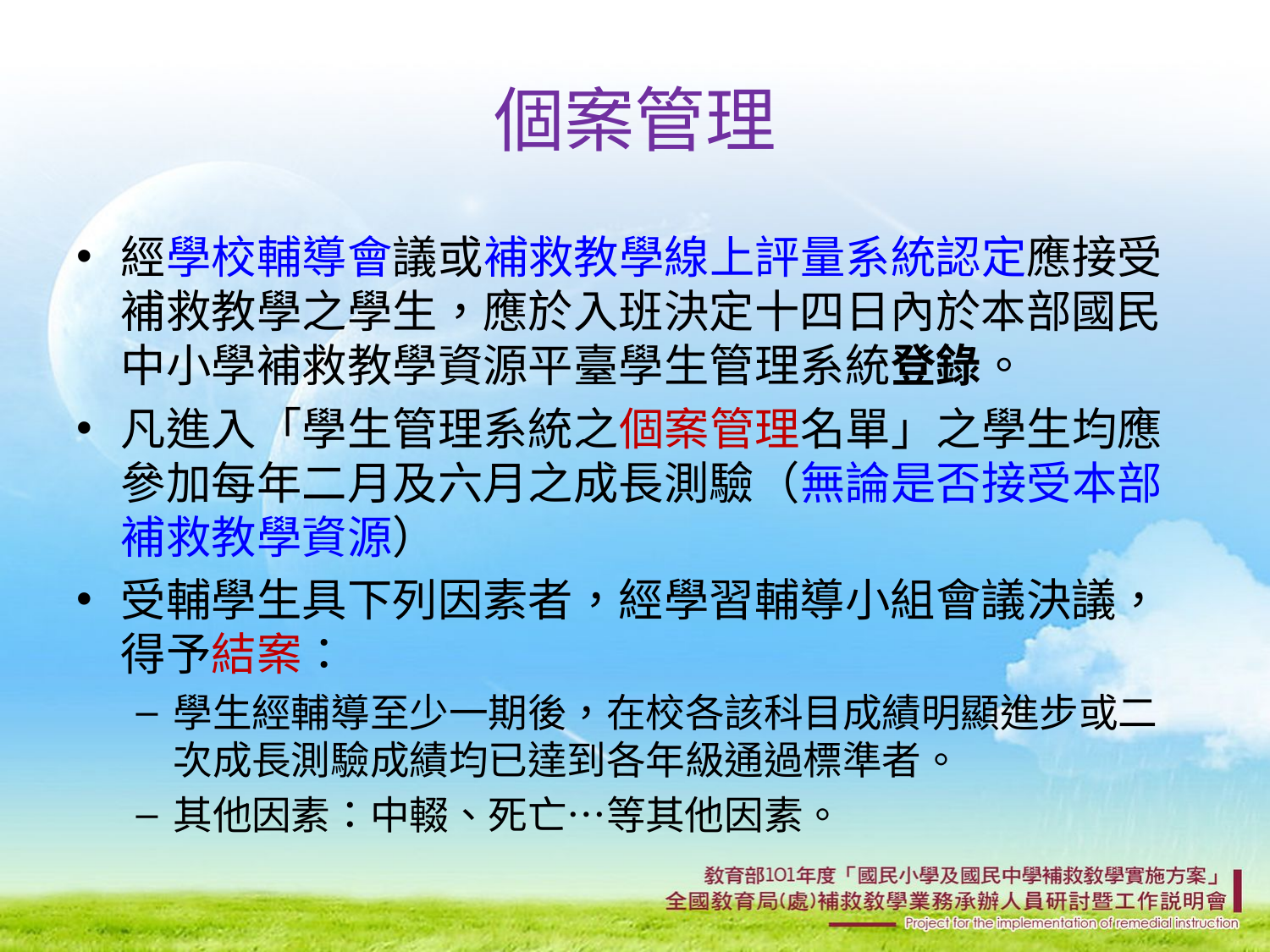

# 個案管理
經學校輔導會議或補救教學線上評量系統認定應接受補救教學之學生，應於入班決定十四日內於本部國民中小學補救教學資源平臺學生管理系統登錄。
凡進入「學生管理系統之個案管理名單」之學生均應參加每年二月及六月之成長測驗（無論是否接受本部補救教學資源）
受輔學生具下列因素者，經學習輔導小組會議決議，得予結案：
學生經輔導至少一期後，在校各該科目成績明顯進步或二次成長測驗成績均已達到各年級通過標準者。
其他因素：中輟、死亡…等其他因素。